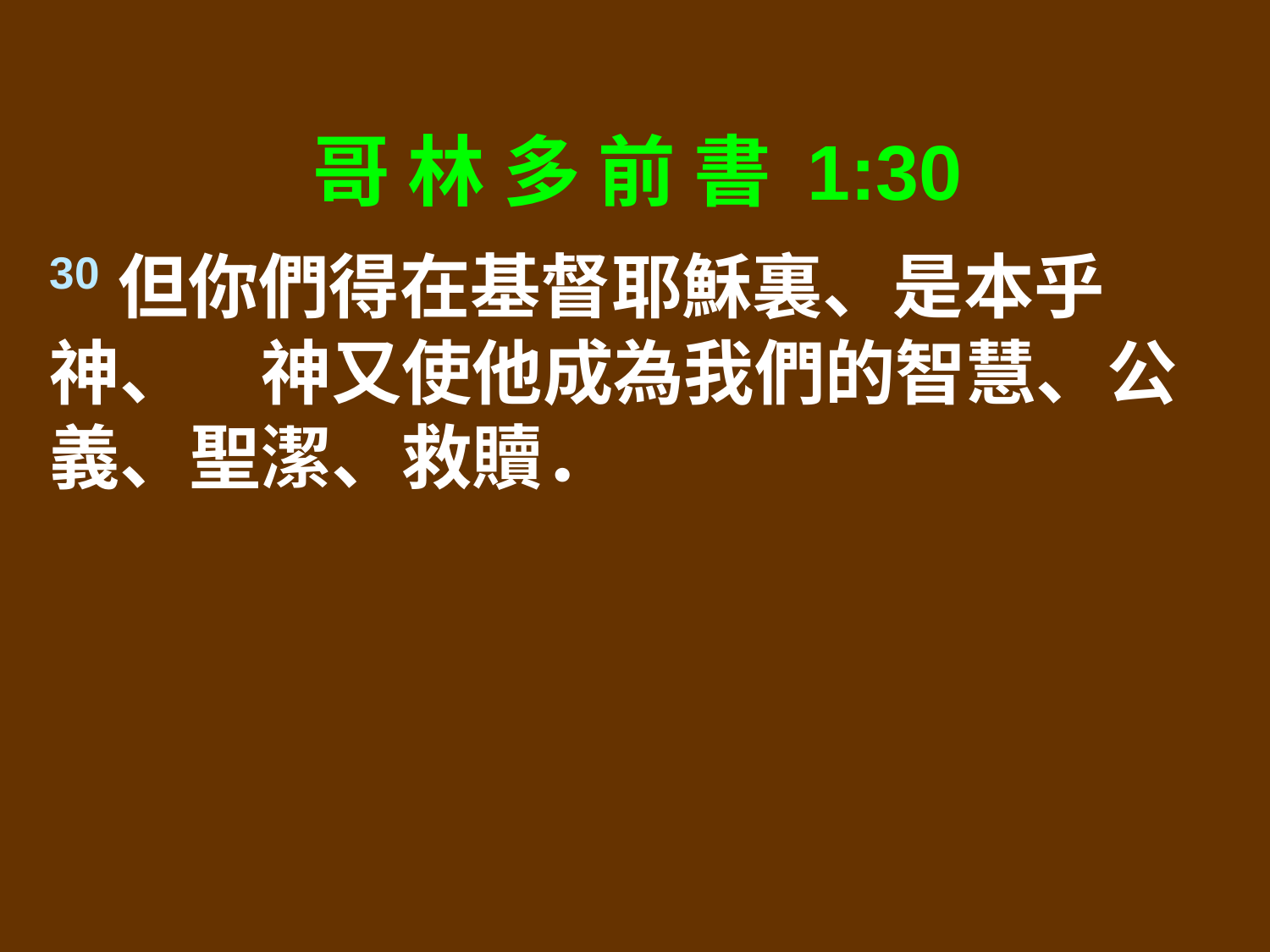

哥 林 多 前 書 1:30
30但你們得在基督耶穌裏、是本乎　神、　神又使他成為我們的智慧、公義、聖潔、救贖．